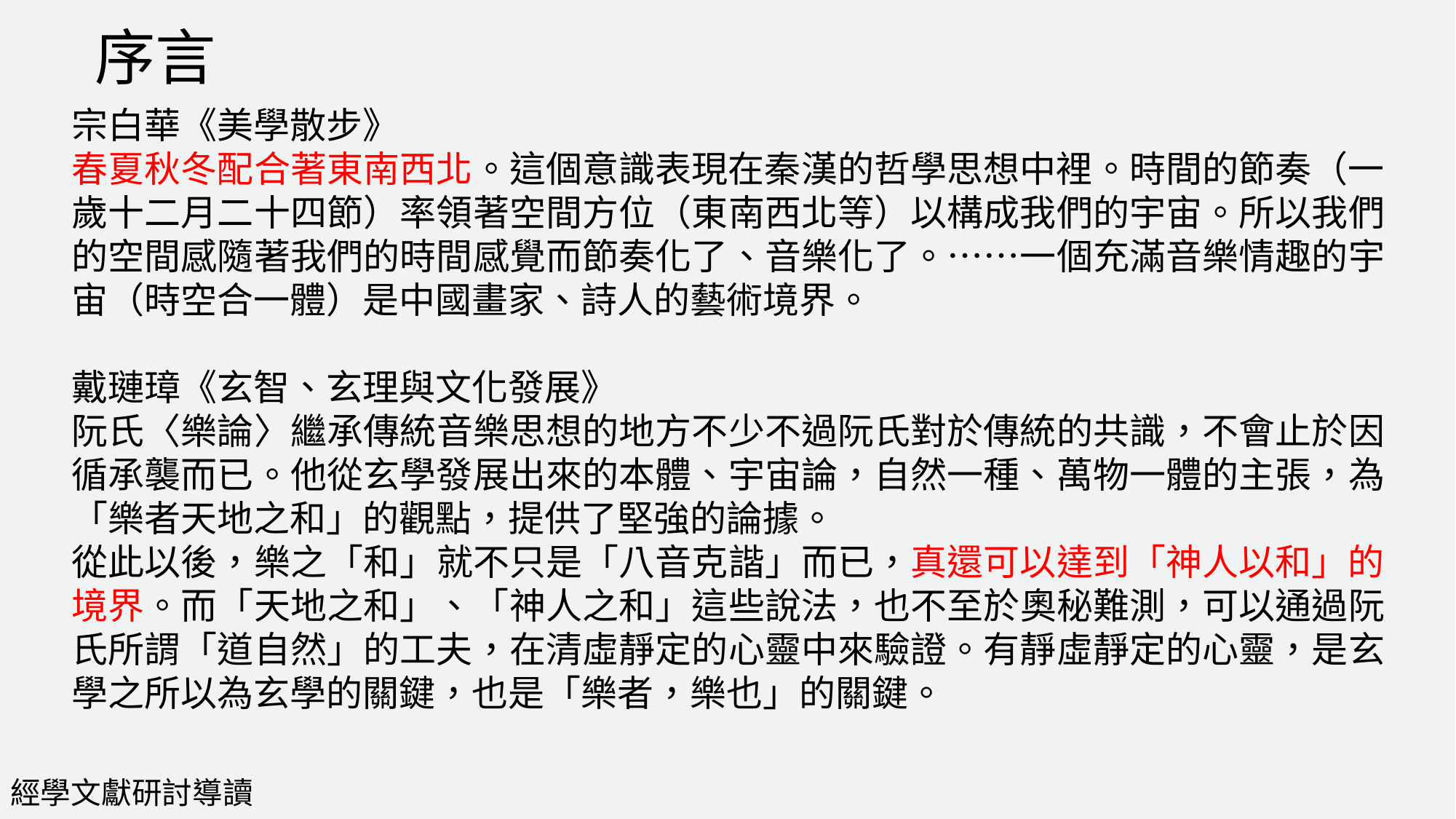

序言
宗白華《美學散步》
春夏秋冬配合著東南西北。這個意識表現在秦漢的哲學思想中裡。時間的節奏（一歲十二月二十四節）率領著空間方位（東南西北等）以構成我們的宇宙。所以我們的空間感隨著我們的時間感覺而節奏化了、音樂化了。……一個充滿音樂情趣的宇宙（時空合一體）是中國畫家、詩人的藝術境界。

戴璉璋《玄智、玄理與文化發展》
阮氏〈樂論〉繼承傳統音樂思想的地方不少不過阮氏對於傳統的共識，不會止於因循承襲而已。他從玄學發展出來的本體、宇宙論，自然一種、萬物一體的主張，為「樂者天地之和」的觀點，提供了堅強的論據。
從此以後，樂之「和」就不只是「八音克諧」而已，真還可以達到「神人以和」的境界。而「天地之和」、「神人之和」這些說法，也不至於奧秘難測，可以通過阮氏所謂「道自然」的工夫，在清虛靜定的心靈中來驗證。有靜虛靜定的心靈，是玄學之所以為玄學的關鍵，也是「樂者，樂也」的關鍵。